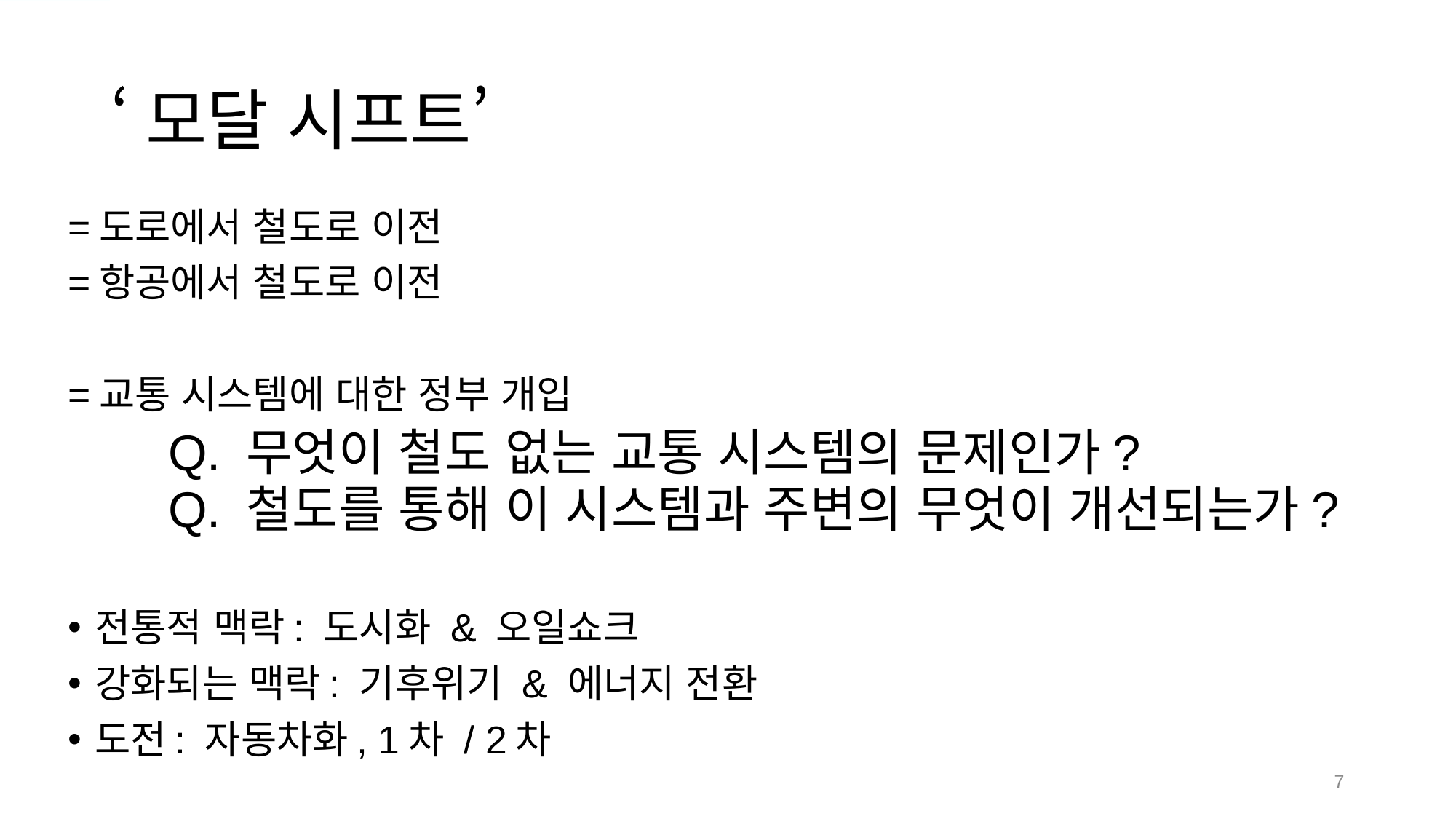

# ‘모달 시프트’
=도로에서 철도로 이전
=항공에서 철도로 이전

=교통 시스템에 대한 정부 개입
	Q. 무엇이 철도 없는 교통 시스템의 문제인가?
	Q. 철도를 통해 이 시스템과 주변의 무엇이 개선되는가?

전통적 맥락: 도시화 & 오일쇼크
강화되는 맥락: 기후위기 & 에너지 전환
도전: 자동차화, 1차 / 2차

7